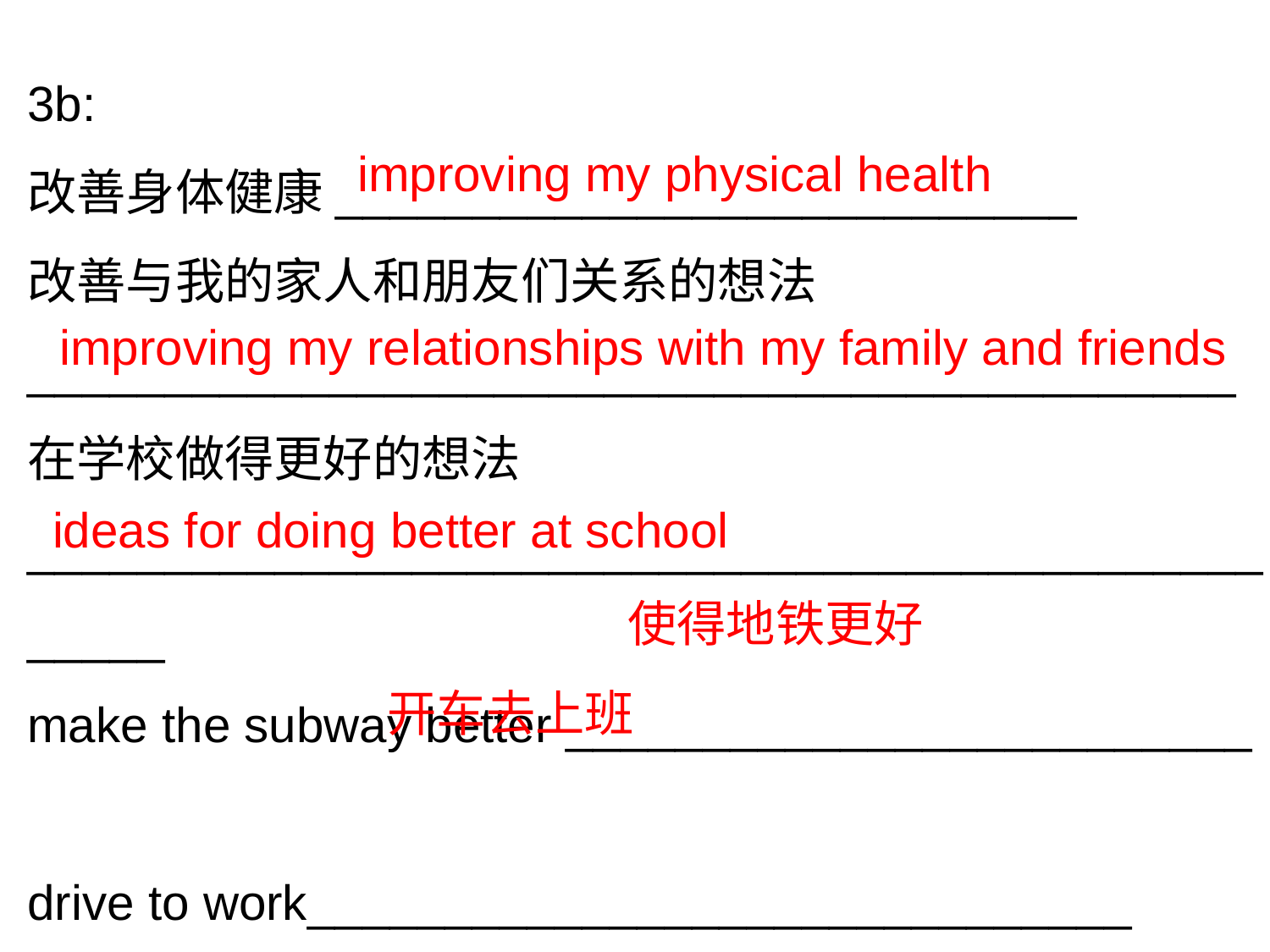

3b:
改善身体健康___________________________
改善与我的家人和朋友们关系的想法____________________________________________
在学校做得更好的想法__________________________________________________
make the subway better _________________________
drive to work______________________________
improving my physical health
improving my relationships with my family and friends
ideas for doing better at school
使得地铁更好
开车去上班